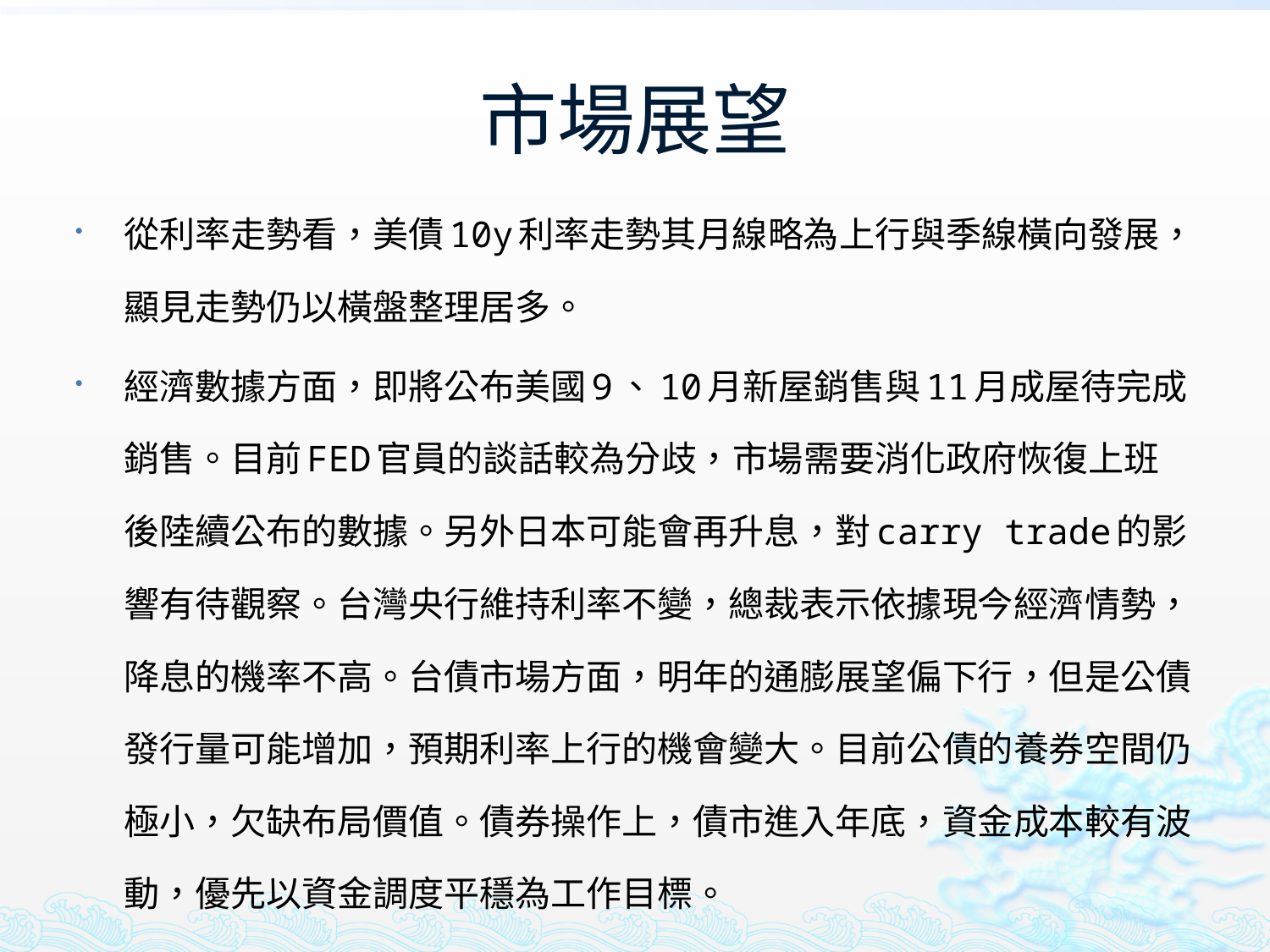

# 市場展望
從利率走勢看，美債10y利率走勢其月線略為上行與季線橫向發展，顯見走勢仍以橫盤整理居多。
經濟數據方面，即將公布美國9、10月新屋銷售與11月成屋待完成銷售。目前FED官員的談話較為分歧，市場需要消化政府恢復上班後陸續公布的數據。另外日本可能會再升息，對carry trade的影響有待觀察。台灣央行維持利率不變，總裁表示依據現今經濟情勢，降息的機率不高。台債市場方面，明年的通膨展望偏下行，但是公債發行量可能增加，預期利率上行的機會變大。目前公債的養券空間仍極小，欠缺布局價值。債券操作上，債市進入年底，資金成本較有波動，優先以資金調度平穩為工作目標。